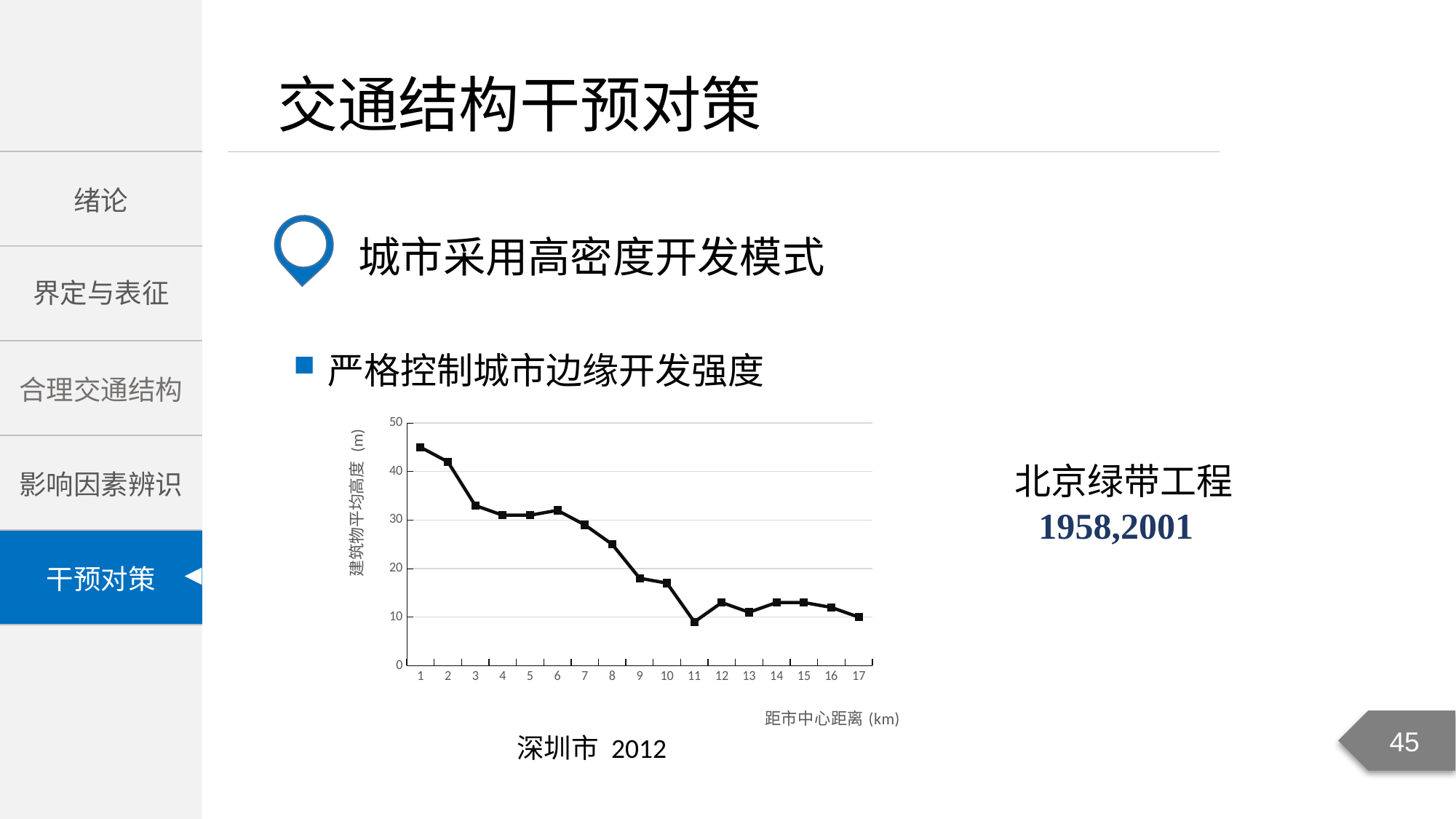

严格控制城市边缘开发强度

### Chart

| Category |  |
|---|---|
北京绿带工程
1958,2001
深圳市 2012